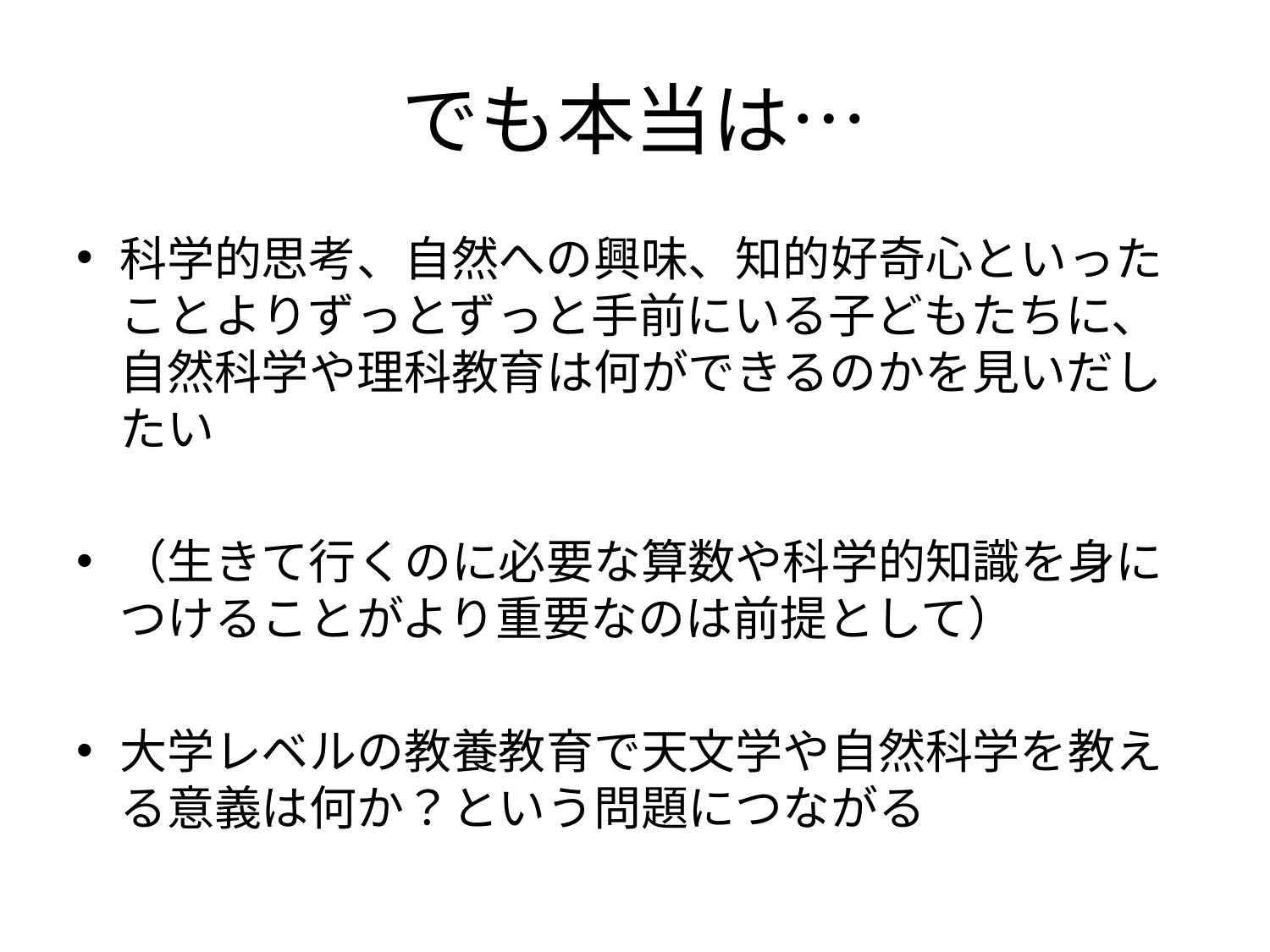

# でも本当は…
科学的思考、自然への興味、知的好奇心といったことよりずっとずっと手前にいる子どもたちに、自然科学や理科教育は何ができるのかを見いだしたい

（生きて行くのに必要な算数や科学的知識を身につけることがより重要なのは前提として）

大学レベルの教養教育で天文学や自然科学を教える意義は何か？という問題につながる